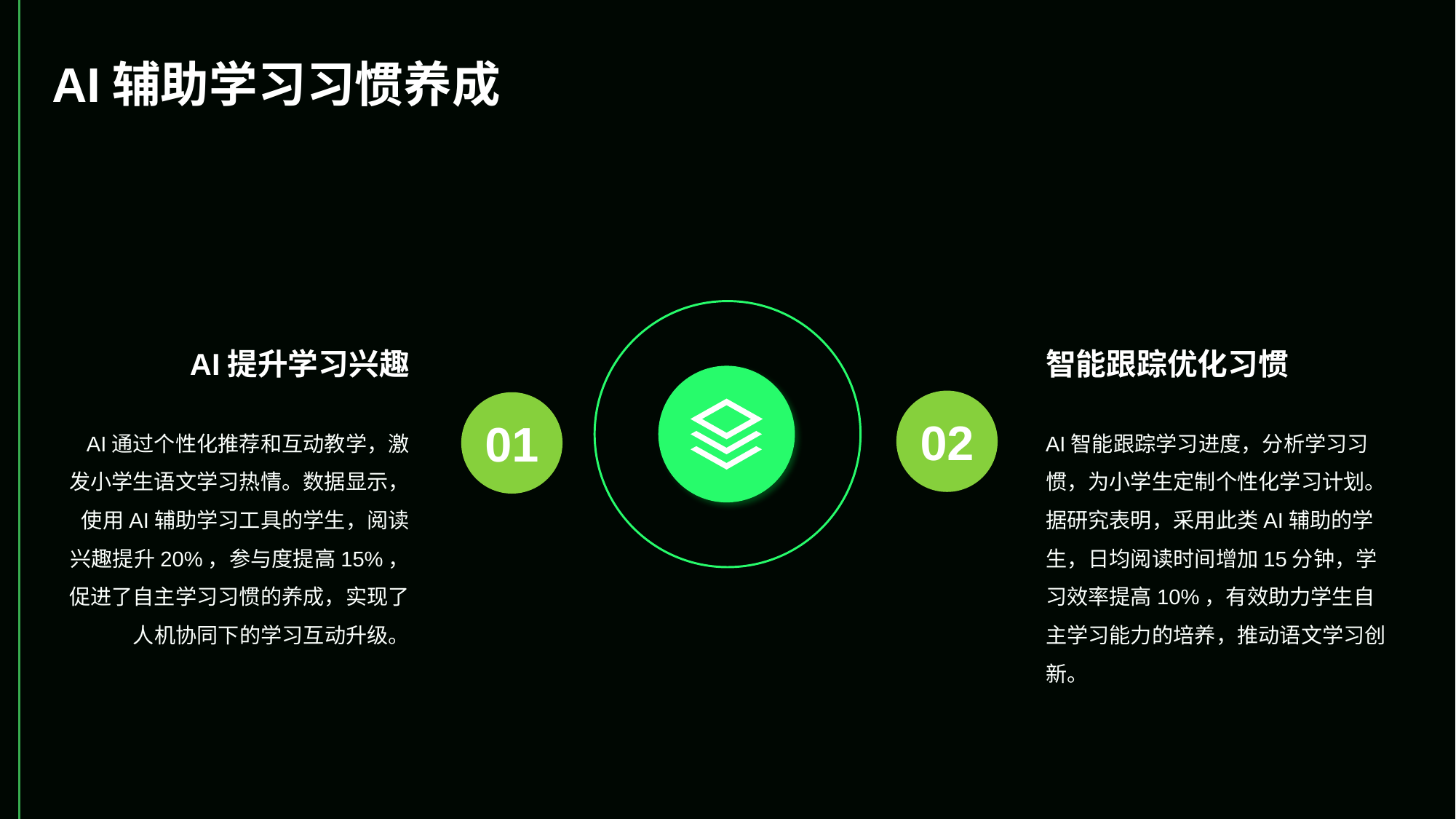

AI辅助学习习惯养成

AI提升学习兴趣
智能跟踪优化习惯

02
01
AI通过个性化推荐和互动教学，激发小学生语文学习热情。数据显示，使用AI辅助学习工具的学生，阅读兴趣提升20%，参与度提高15%，促进了自主学习习惯的养成，实现了人机协同下的学习互动升级。
AI智能跟踪学习进度，分析学习习惯，为小学生定制个性化学习计划。据研究表明，采用此类AI辅助的学生，日均阅读时间增加15分钟，学习效率提高10%，有效助力学生自主学习能力的培养，推动语文学习创新。